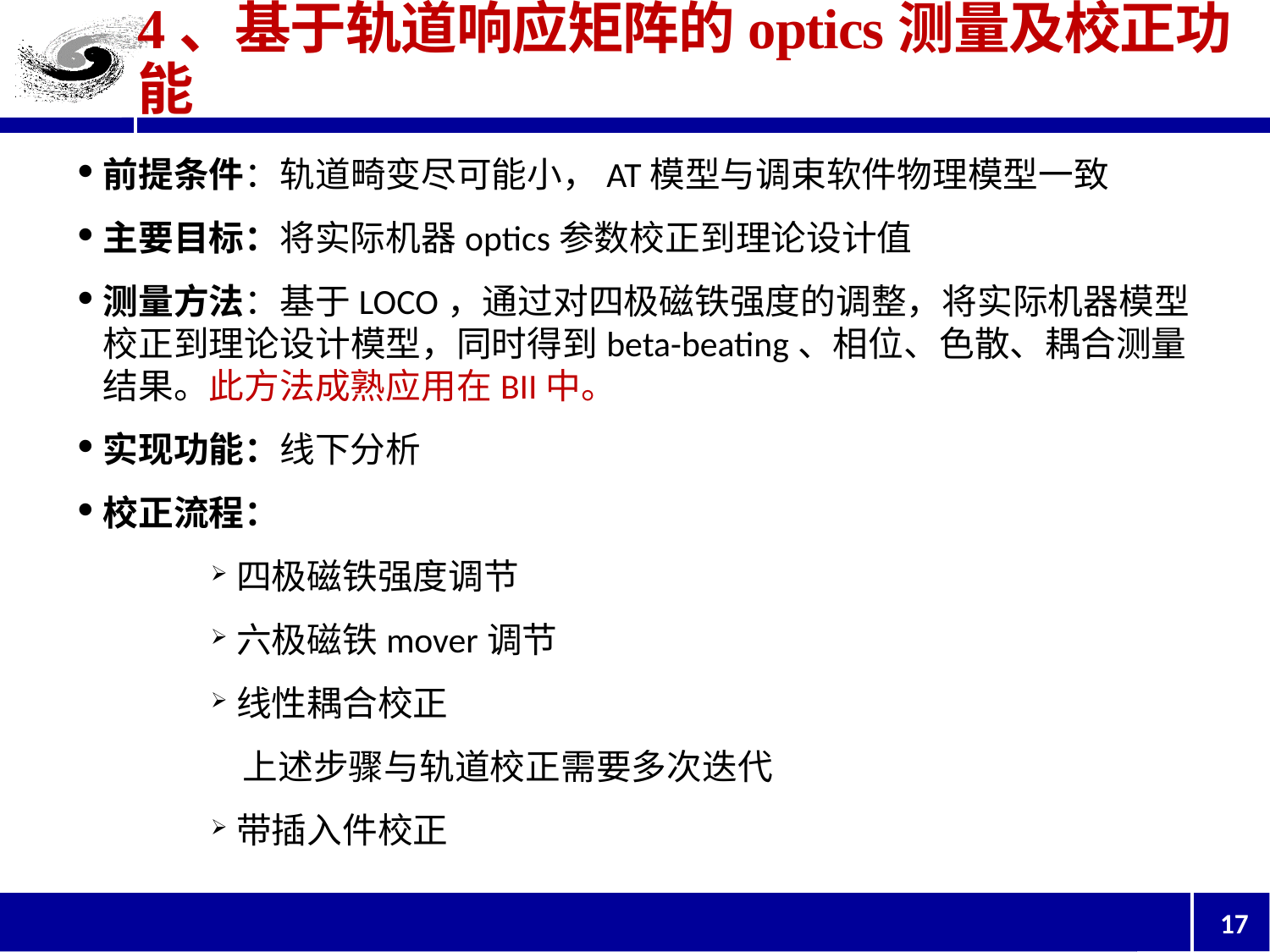

# 4、基于轨道响应矩阵的optics测量及校正功能
前提条件：轨道畸变尽可能小，AT模型与调束软件物理模型一致
主要目标：将实际机器optics参数校正到理论设计值
测量方法：基于LOCO，通过对四极磁铁强度的调整，将实际机器模型校正到理论设计模型，同时得到beta-beating、相位、色散、耦合测量结果。此方法成熟应用在BII中。
实现功能：线下分析
校正流程：
四极磁铁强度调节
六极磁铁mover调节
线性耦合校正
                    上述步骤与轨道校正需要多次迭代
带插入件校正